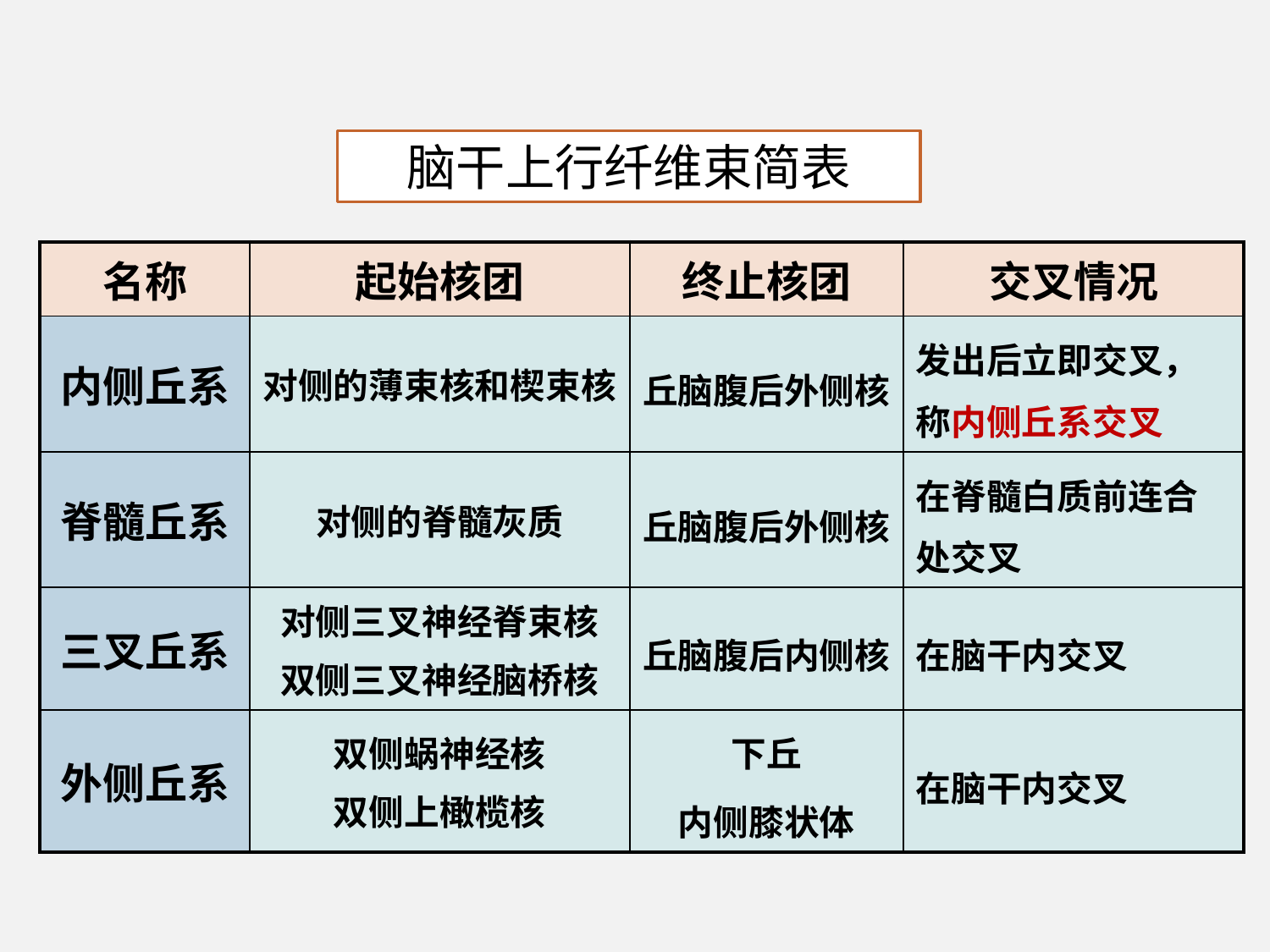

脑干上行纤维束简表
| 名称 | 起始核团 | 终止核团 | 交叉情况 |
| --- | --- | --- | --- |
| 内侧丘系 | 对侧的薄束核和楔束核 | 丘脑腹后外侧核 | 发出后立即交叉，称内侧丘系交叉 |
| 脊髓丘系 | 对侧的脊髓灰质 | 丘脑腹后外侧核 | 在脊髓白质前连合处交叉 |
| 三叉丘系 | 对侧三叉神经脊束核 双侧三叉神经脑桥核 | 丘脑腹后内侧核 | 在脑干内交叉 |
| 外侧丘系 | 双侧蜗神经核 双侧上橄榄核 | 下丘 内侧膝状体 | 在脑干内交叉 |